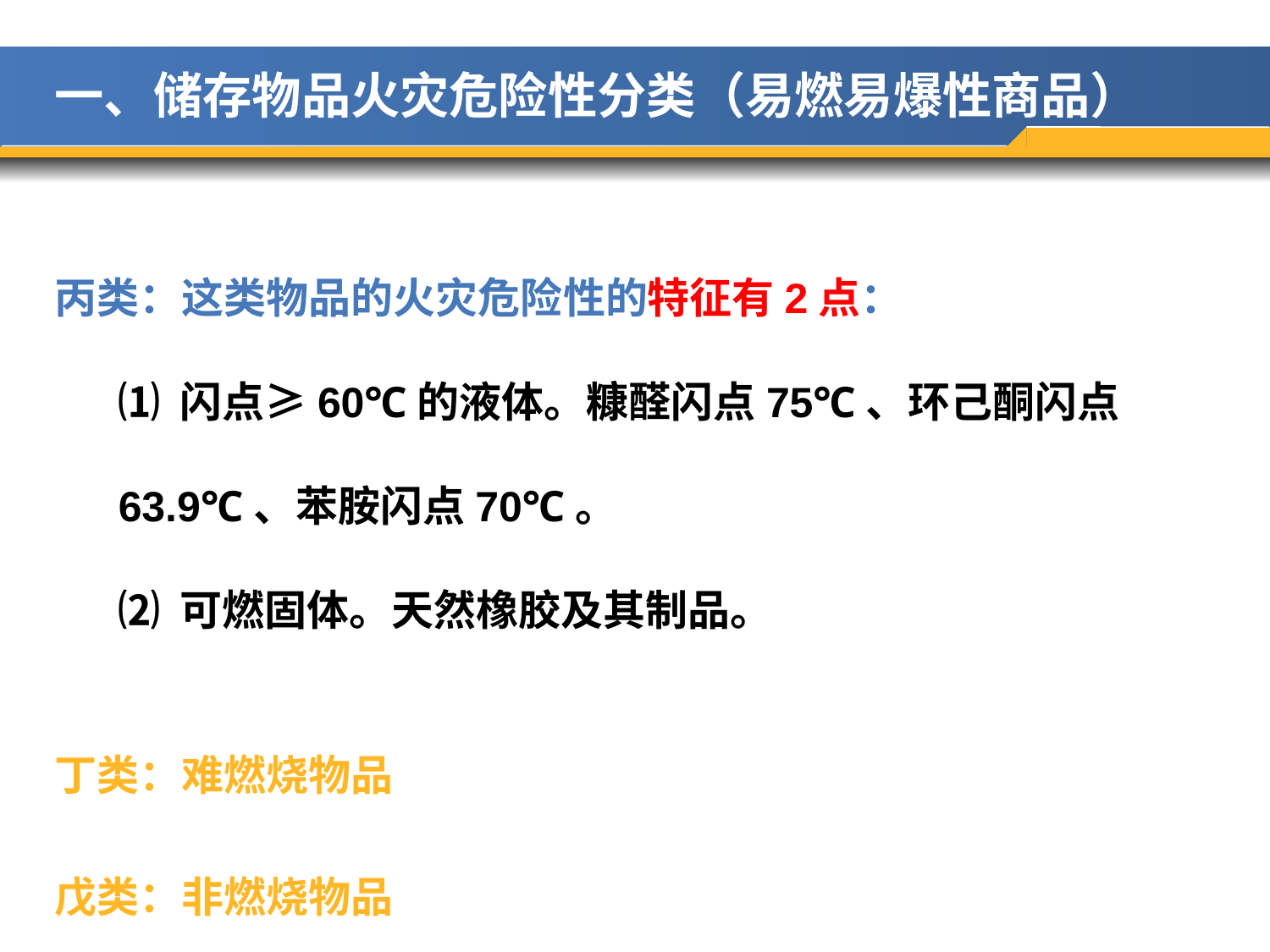

一、储存物品火灾危险性分类（易燃易爆性商品）

丙类：这类物品的火灾危险性的特征有2点：
⑴ 闪点≥60℃的液体。糠醛闪点75℃、环己酮闪点63.9℃、苯胺闪点70℃。
⑵ 可燃固体。天然橡胶及其制品。

丁类：难燃烧物品

戊类：非燃烧物品